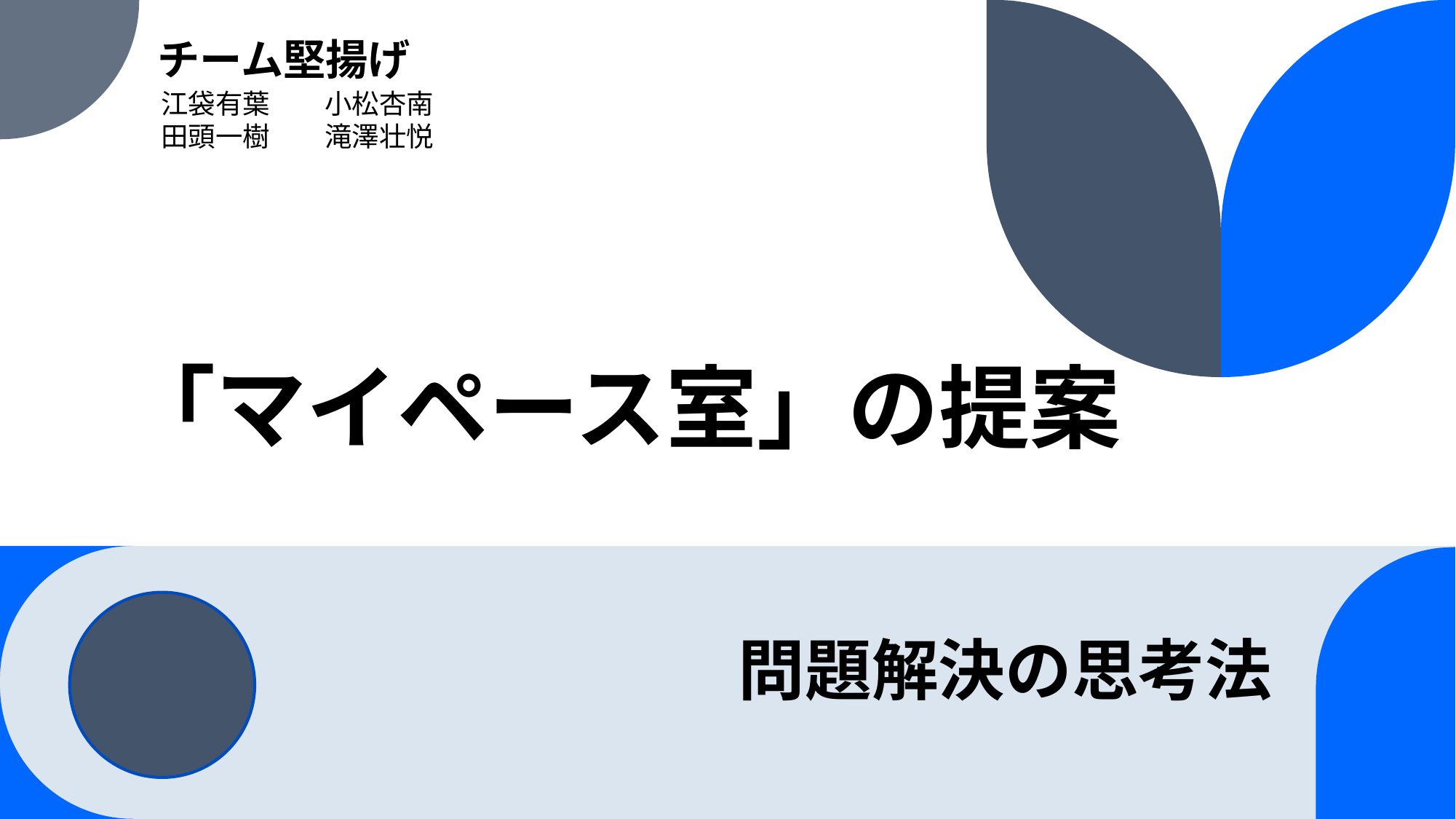

「マイペース室」の提案
チーム堅揚げ
江袋有葉　　小松杏南
田頭一樹　　滝澤壮悦
問題解決の思考法